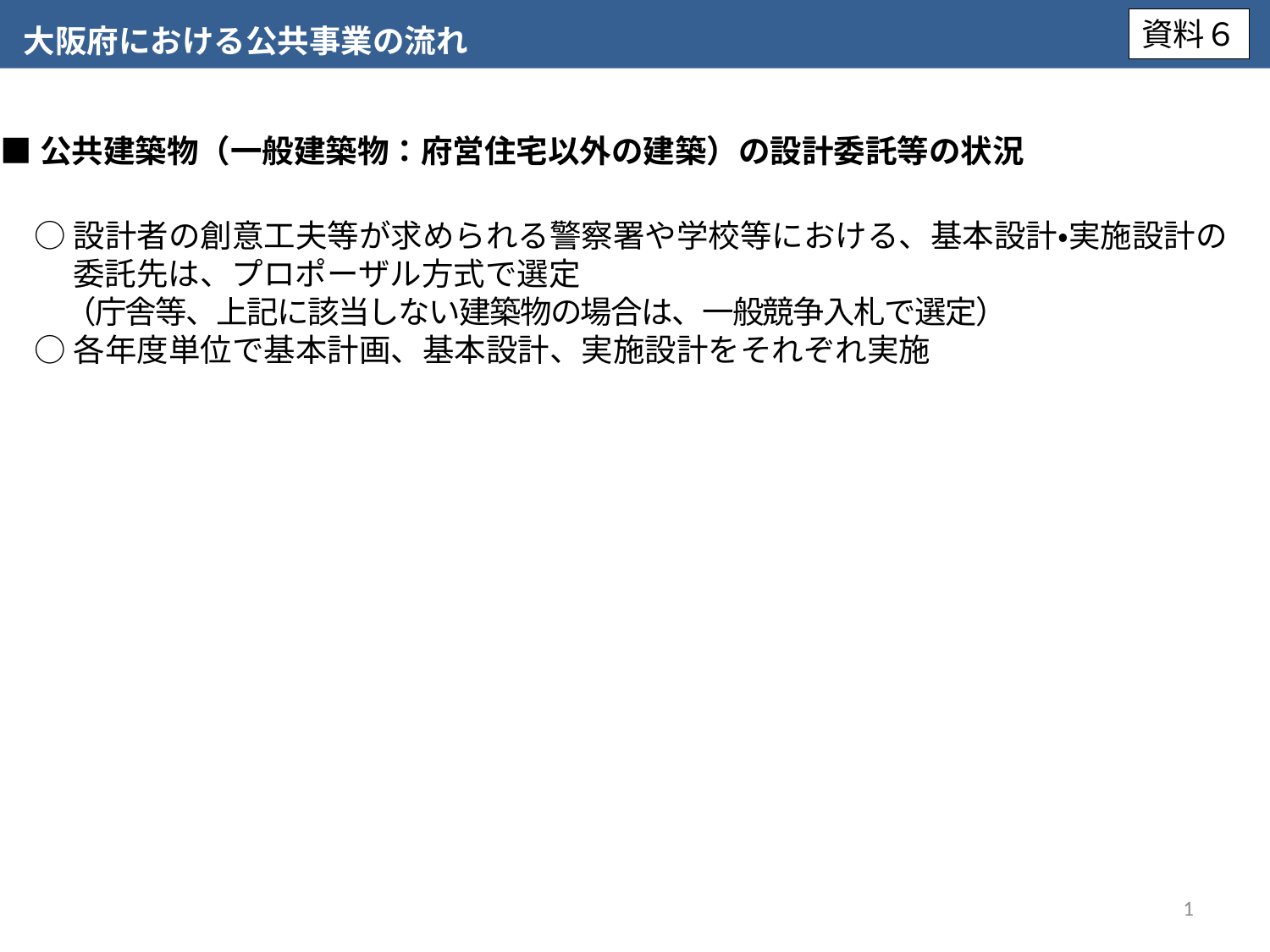

資料６
大阪府における公共事業の流れ
■公共建築物（一般建築物：府営住宅以外の建築）の設計委託等の状況
○設計者の創意工夫等が求められる警察署や学校等における、基本設計・実施設計の
　 委託先は、プロポーザル方式で選定
　（庁舎等、上記に該当しない建築物の場合は、一般競争入札で選定）
○各年度単位で基本計画、基本設計、実施設計をそれぞれ実施
1